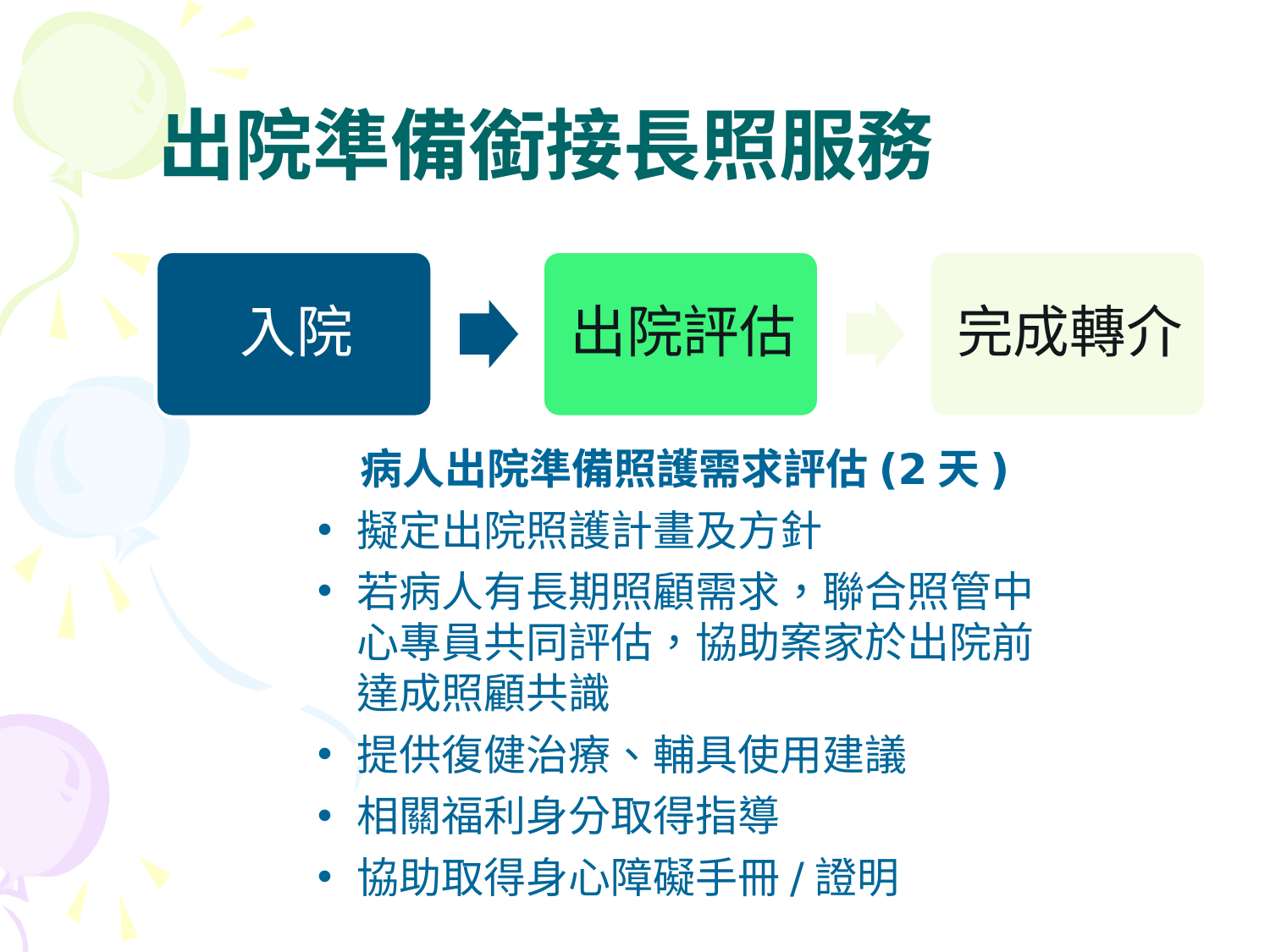

# 出院準備銜接長照服務
入院

出院評估

完成轉介
病人出院準備照護需求評估(2天)
擬定出院照護計畫及方針
若病人有長期照顧需求，聯合照管中心專員共同評估，協助案家於出院前達成照顧共識
提供復健治療、輔具使用建議
相關福利身分取得指導
協助取得身心障礙手冊/證明